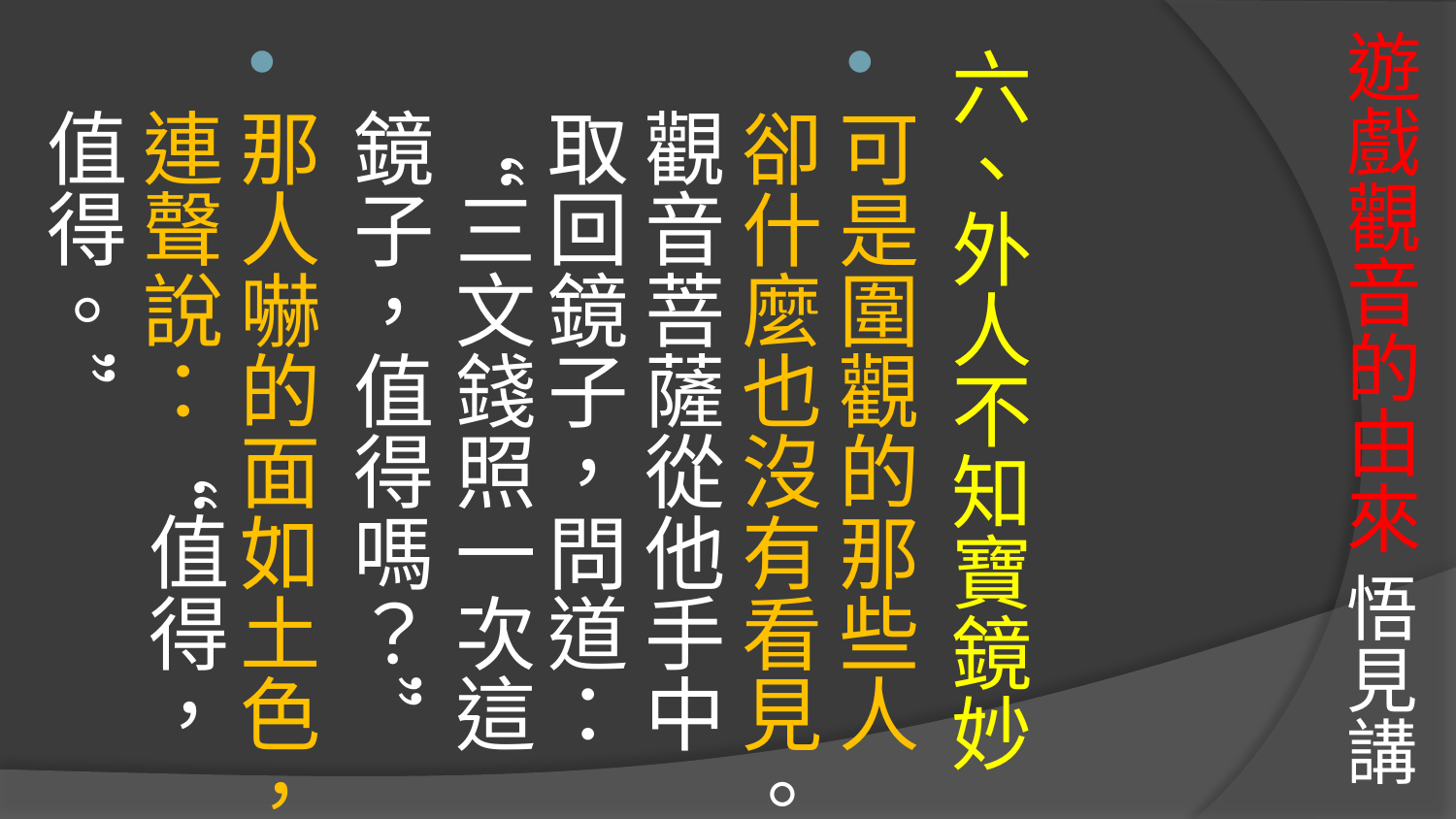

# 遊戲觀音的由來 悟見講
六、外人不知寶鏡妙
可是圍觀的那些人卻什麼也沒有看見。觀音菩薩從他手中取回鏡子，問道：“三文錢照一次這鏡子，值得嗎？”
那人嚇的面如土色，連聲說：“值得，值得。”